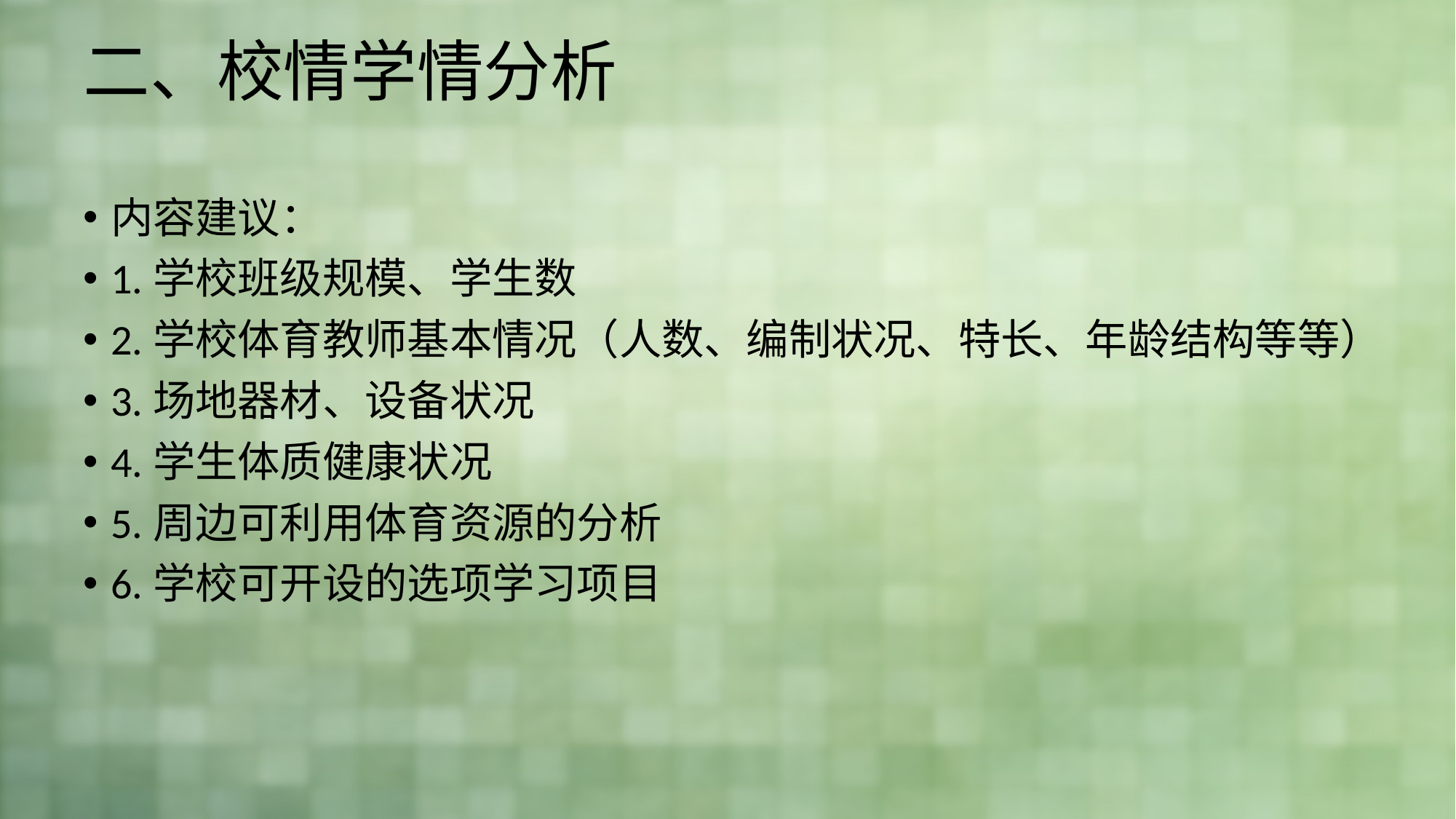

# 二、校情学情分析
内容建议：
1.学校班级规模、学生数
2.学校体育教师基本情况（人数、编制状况、特长、年龄结构等等）
3.场地器材、设备状况
4.学生体质健康状况
5.周边可利用体育资源的分析
6.学校可开设的选项学习项目